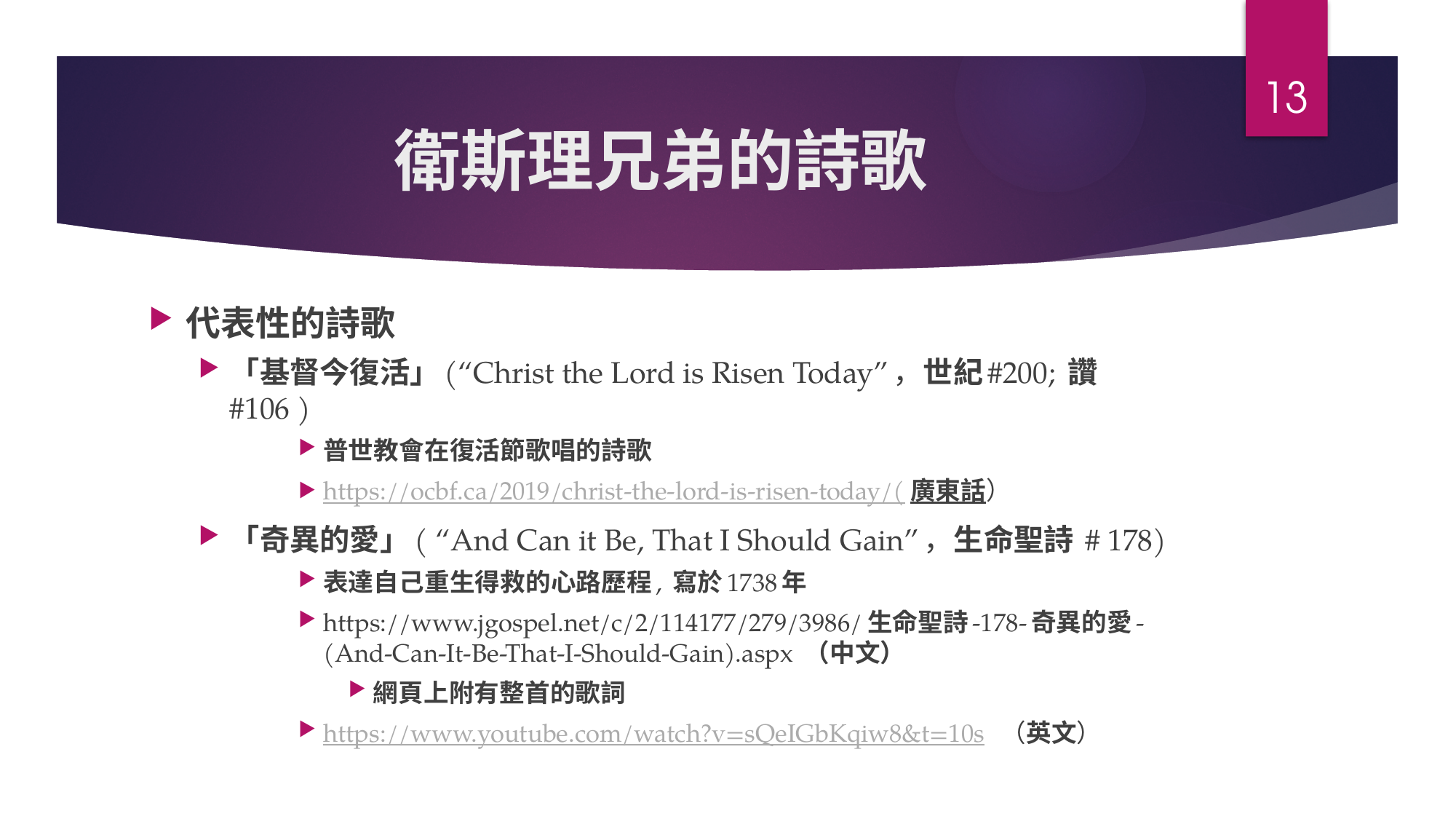

13
# 衛斯理兄弟的詩歌
代表性的詩歌
「基督今復活」(“Christ the Lord is Risen Today”，世紀#200; 讚#106 )
普世教會在復活節歌唱的詩歌
https://ocbf.ca/2019/christ-the-lord-is-risen-today/(廣東話）
「奇異的愛」( “And Can it Be, That I Should Gain”，生命聖詩 # 178)
表達自己重生得救的心路歷程, 寫於1738年
https://www.jgospel.net/c/2/114177/279/3986/生命聖詩-178-奇異的愛-(And-Can-It-Be-That-I-Should-Gain).aspx （中文）
網頁上附有整首的歌詞
https://www.youtube.com/watch?v=sQeIGbKqiw8&t=10s （英文）